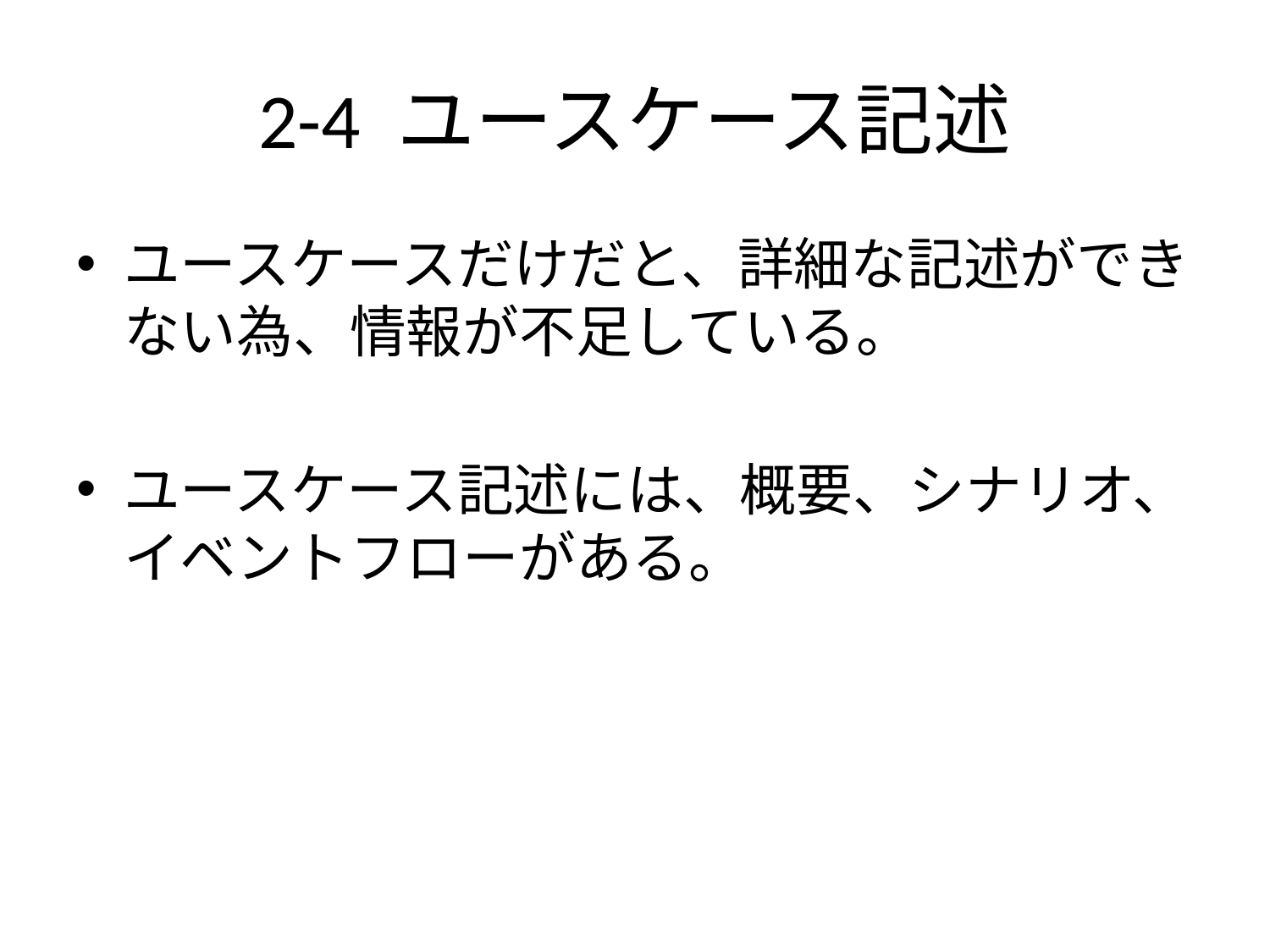

# 2-4 ユースケース記述
ユースケースだけだと、詳細な記述ができない為、情報が不足している。

ユースケース記述には、概要、シナリオ、イベントフローがある。